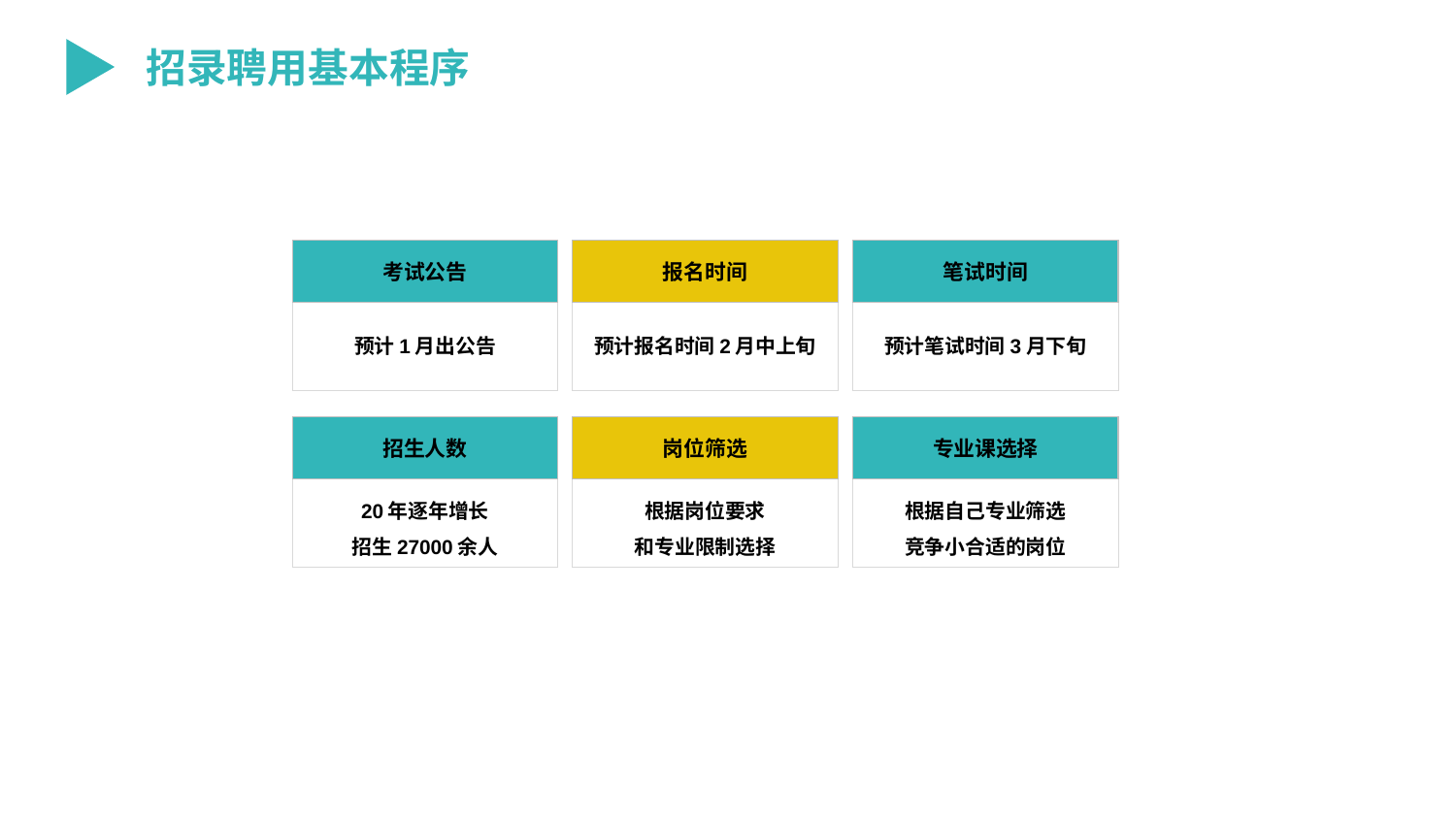

招录聘用基本程序

考试公告
报名时间
笔试时间
预计1月出公告
预计报名时间2月中上旬
预计笔试时间3月下旬

招生人数
岗位筛选
专业课选择
20年逐年增长
招生27000余人
根据岗位要求
和专业限制选择
根据自己专业筛选
竞争小合适的岗位